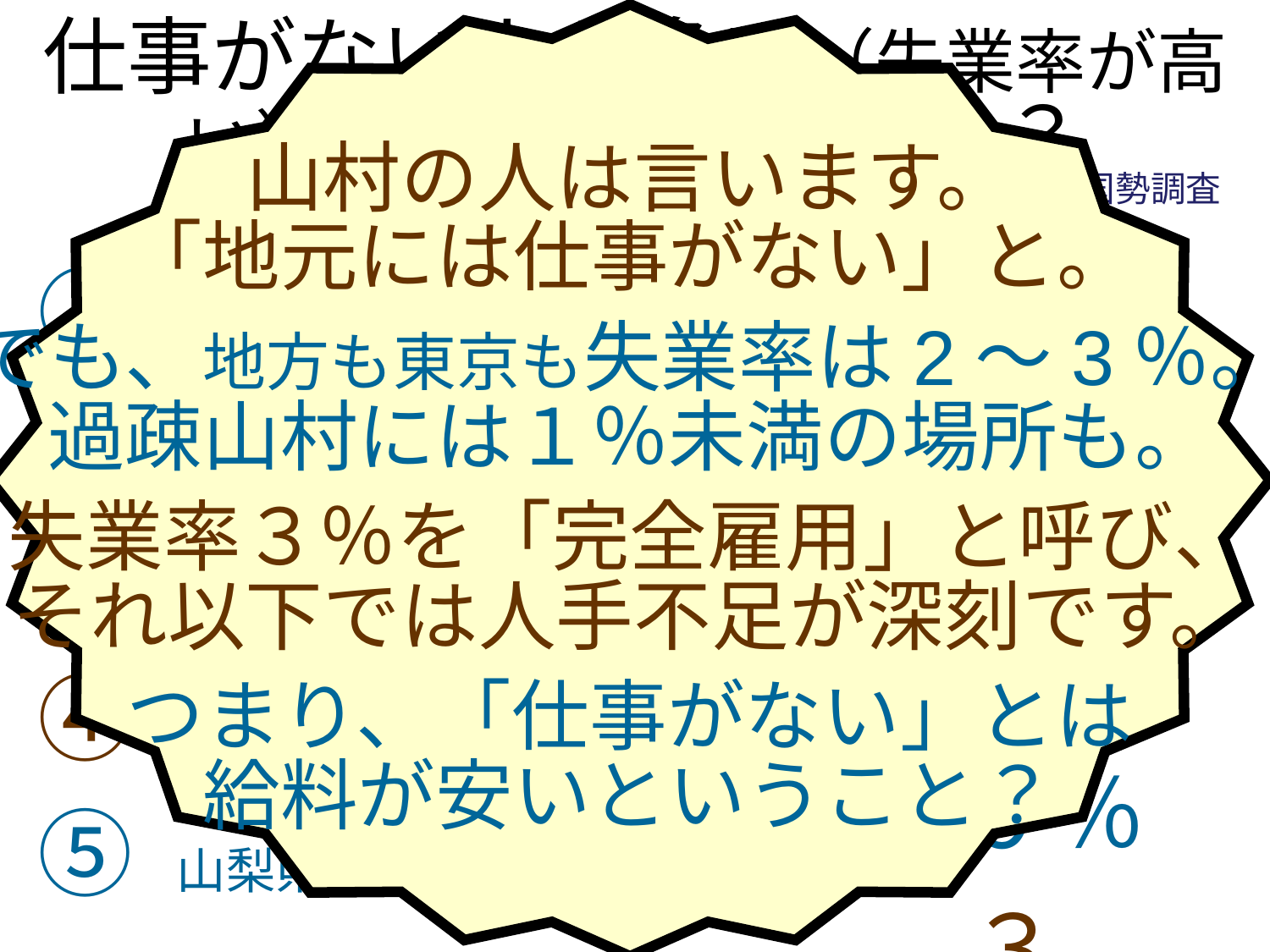

山村の人は言います。
「地元には仕事がない」と。

でも、地方も東京も失業率は2～3％。
過疎山村には１％未満の場所も。

失業率３％を「完全雇用」と呼び、
それ以下では人手不足が深刻です。
つまり、「仕事がない」とは
給料が安いということ？

仕事がない人が多い（失業率が高い）のはどこでしょう？
2020年国勢調査
① 東京都
② 八王子市
③ 奥多摩町
④ 山梨県丹波山村
⑤ 山梨県小菅村
１.９％
2.２％
２．０％
３.３％
０.５％